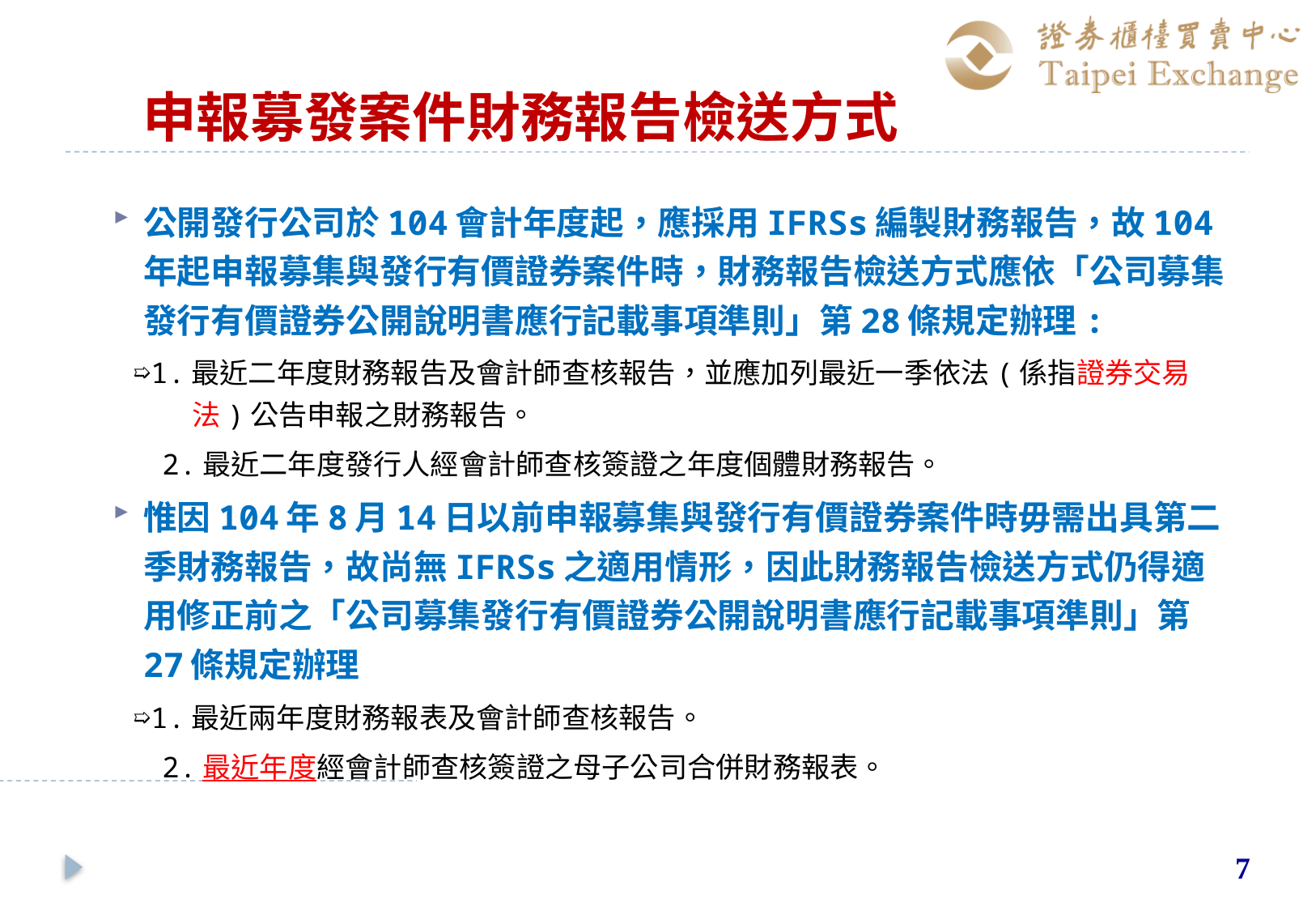

# 申報募發案件財務報告檢送方式
公開發行公司於104會計年度起，應採用IFRSs編製財務報告，故104年起申報募集與發行有價證券案件時，財務報告檢送方式應依「公司募集發行有價證券公開說明書應行記載事項準則」第28條規定辦理:
➯1.最近二年度財務報告及會計師查核報告，並應加列最近一季依法(係指證券交易法)公告申報之財務報告。
2.最近二年度發行人經會計師查核簽證之年度個體財務報告。
惟因104年8月14日以前申報募集與發行有價證券案件時毋需出具第二季財務報告，故尚無IFRSs之適用情形，因此財務報告檢送方式仍得適用修正前之「公司募集發行有價證券公開說明書應行記載事項準則」第27條規定辦理
➯1.最近兩年度財務報表及會計師查核報告。
2.最近年度經會計師查核簽證之母子公司合併財務報表。
7